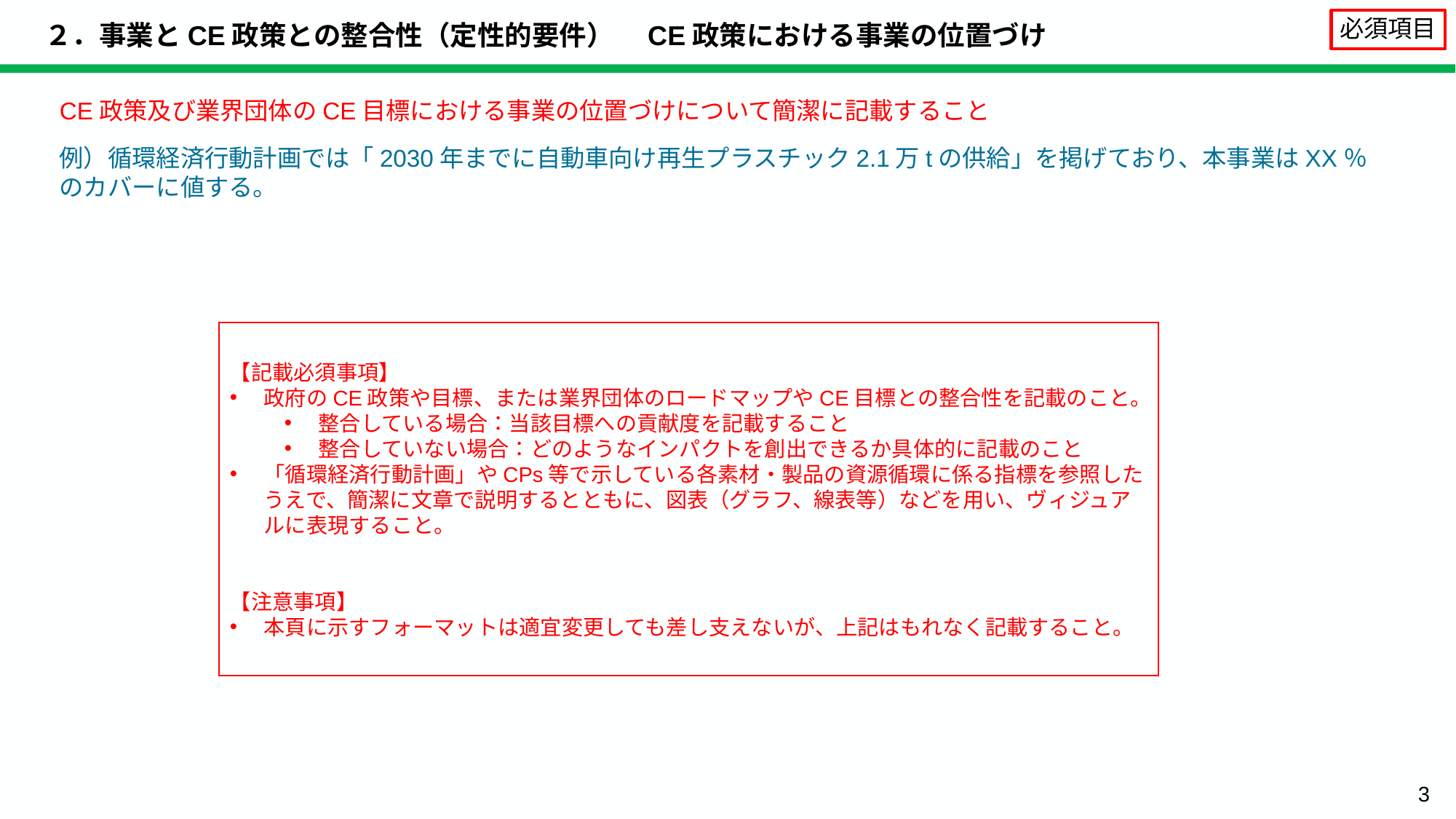

# ２．事業とCE政策との整合性（定性的要件）　CE政策における事業の位置づけ
必須項目
CE政策及び業界団体のCE目標における事業の位置づけについて簡潔に記載すること
例）循環経済行動計画では「2030年までに自動車向け再生プラスチック2.1万tの供給」を掲げており、本事業はXX％のカバーに値する。
【記載必須事項】
政府のCE政策や目標、または業界団体のロードマップやCE目標との整合性を記載のこと。
整合している場合：当該目標への貢献度を記載すること
整合していない場合：どのようなインパクトを創出できるか具体的に記載のこと
「循環経済行動計画」やCPs等で示している各素材・製品の資源循環に係る指標を参照したうえで、簡潔に文章で説明するとともに、図表（グラフ、線表等）などを用い、ヴィジュアルに表現すること。

【注意事項】
本頁に示すフォーマットは適宜変更しても差し支えないが、上記はもれなく記載すること。

3